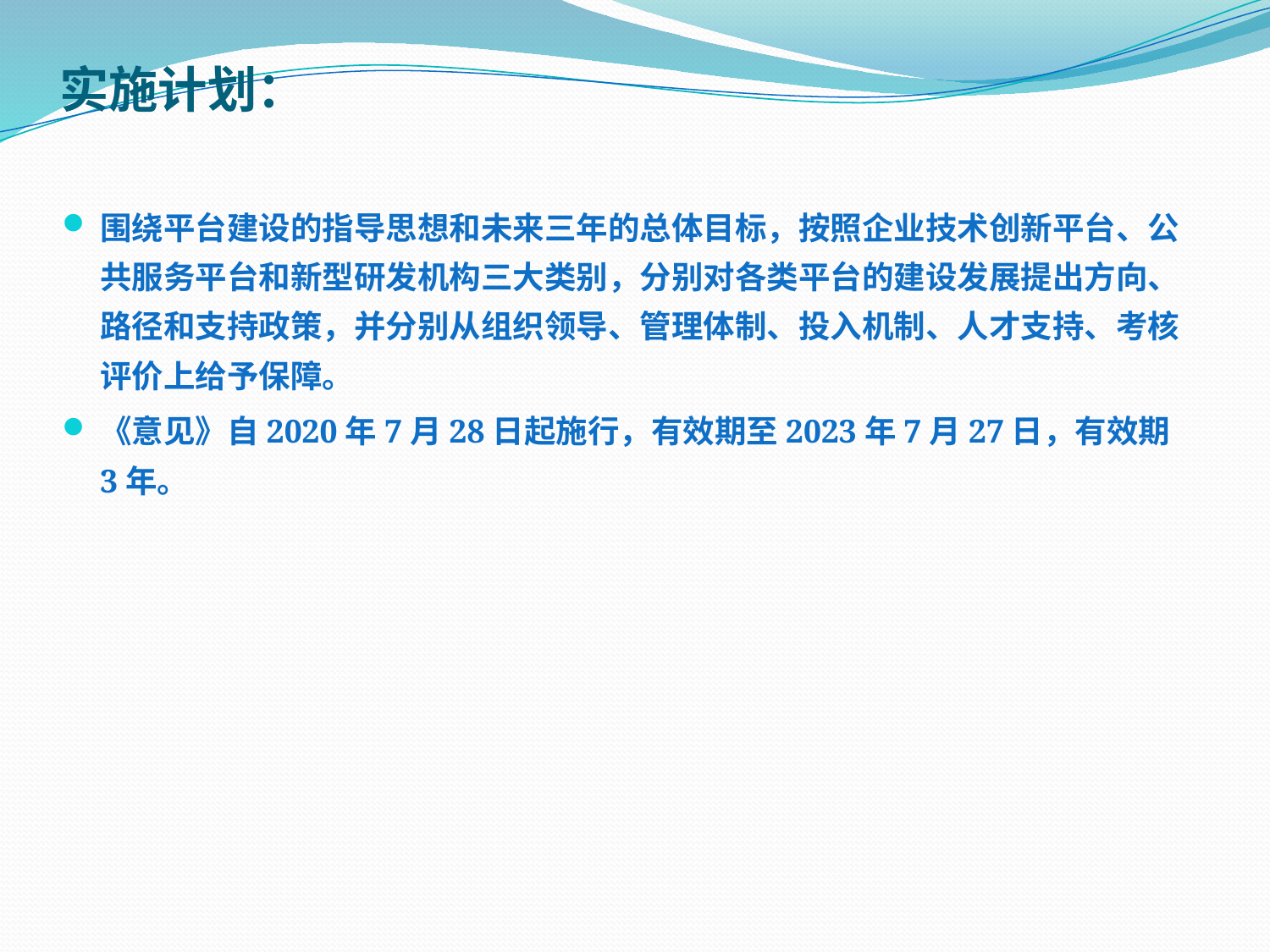

# 实施计划：

围绕平台建设的指导思想和未来三年的总体目标，按照企业技术创新平台、公共服务平台和新型研发机构三大类别，分别对各类平台的建设发展提出方向、路径和支持政策，并分别从组织领导、管理体制、投入机制、人才支持、考核评价上给予保障。
《意见》自2020年7月28日起施行，有效期至2023年7月27日，有效期3年。